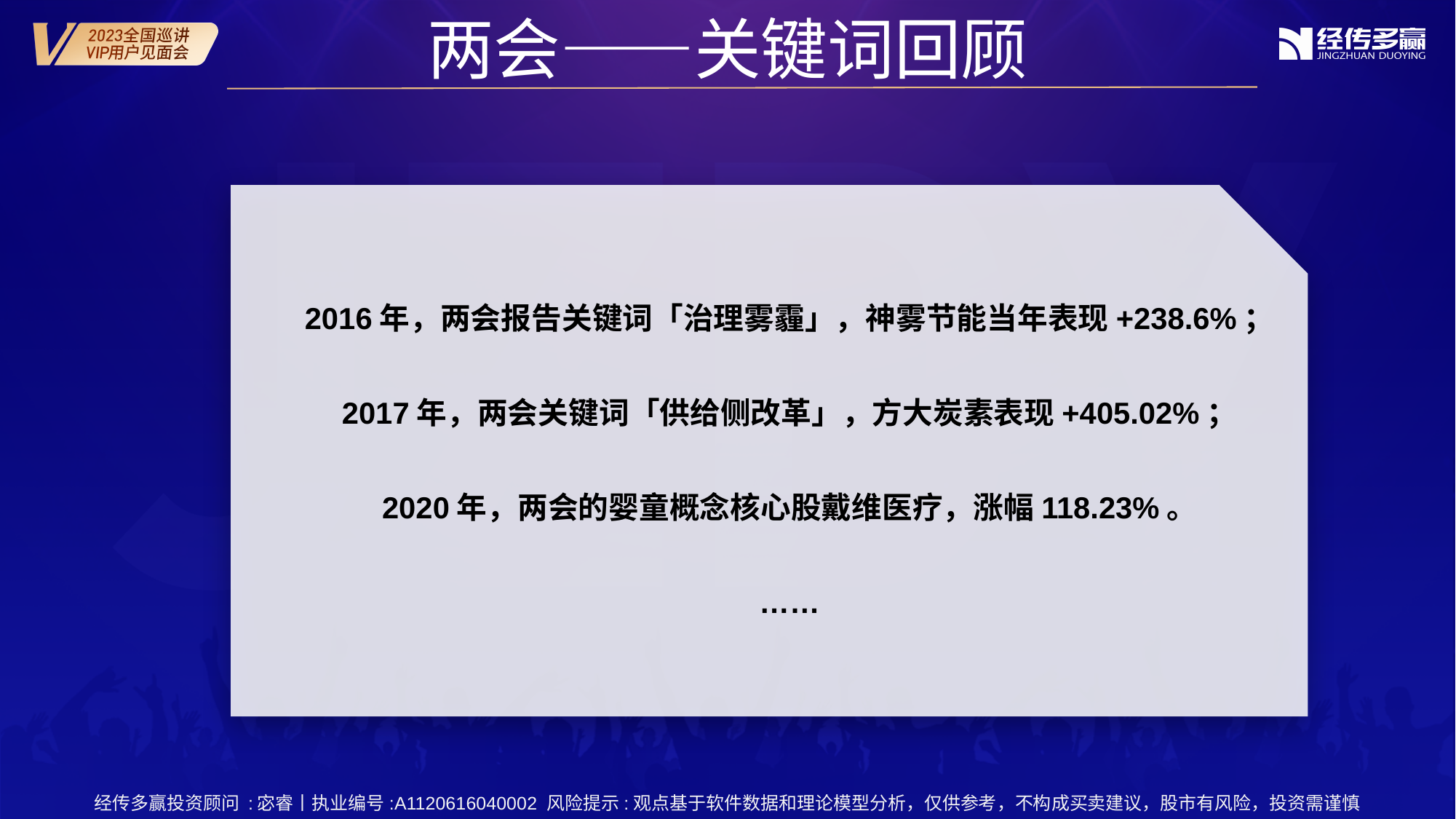

两会——关键词回顾

2016年，两会报告关键词「治理雾霾」，神雾节能当年表现+238.6%；

2017年，两会关键词「供给侧改革」，方大炭素表现+405.02%；

2020年，两会的婴童概念核心股戴维医疗，涨幅118.23%。

……